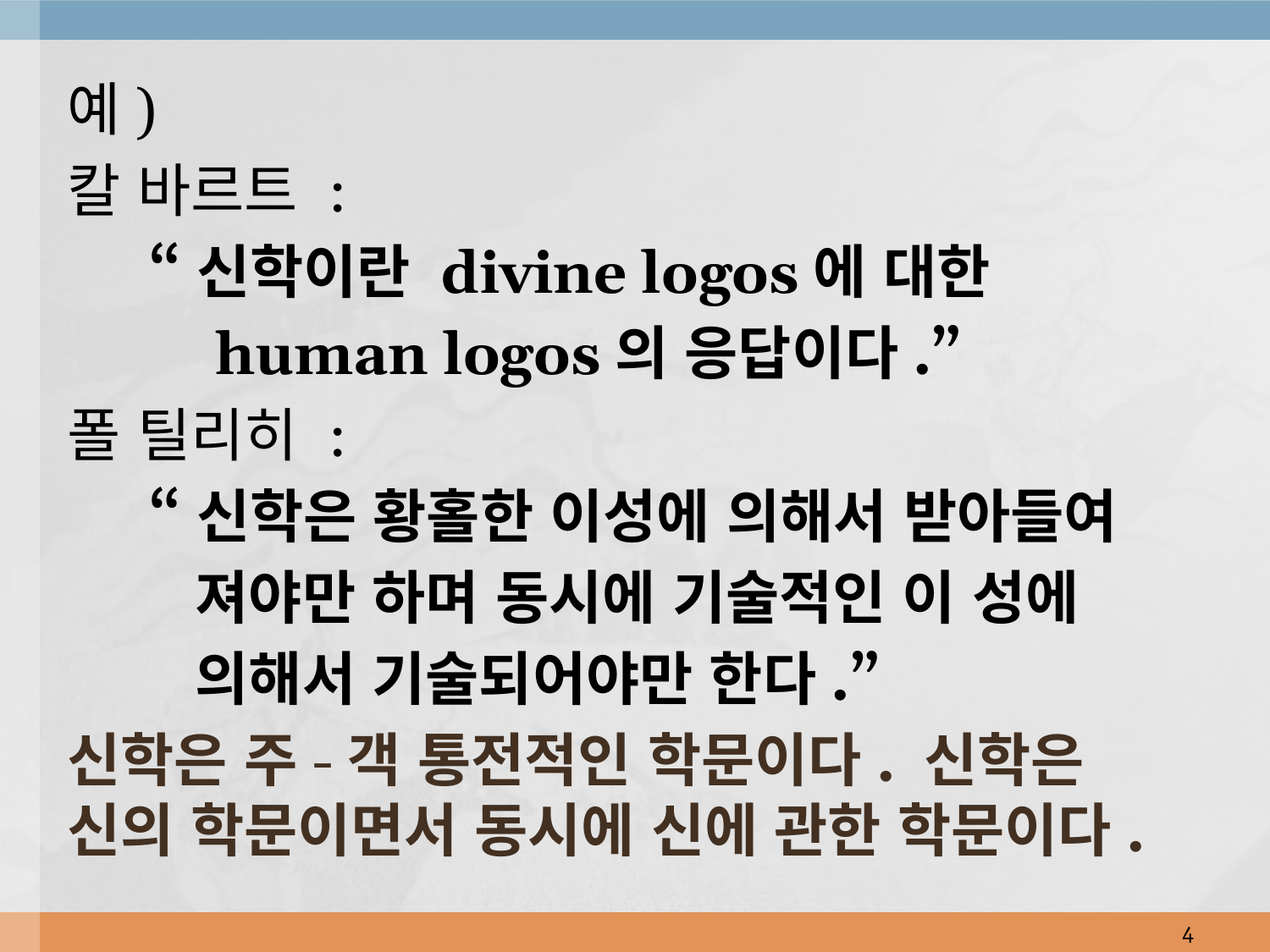

예)
칼 바르트 :
     “신학이란 divine logos에 대한
          human logos의 응답이다.”
폴 틸리히 :
     “신학은 황홀한 이성에 의해서 받아들여
       져야만 하며 동시에 기술적인 이 성에
       의해서 기술되어야만 한다.”
신학은 주-객 통전적인 학문이다. 신학은 신의 학문이면서 동시에 신에 관한 학문이다.

4